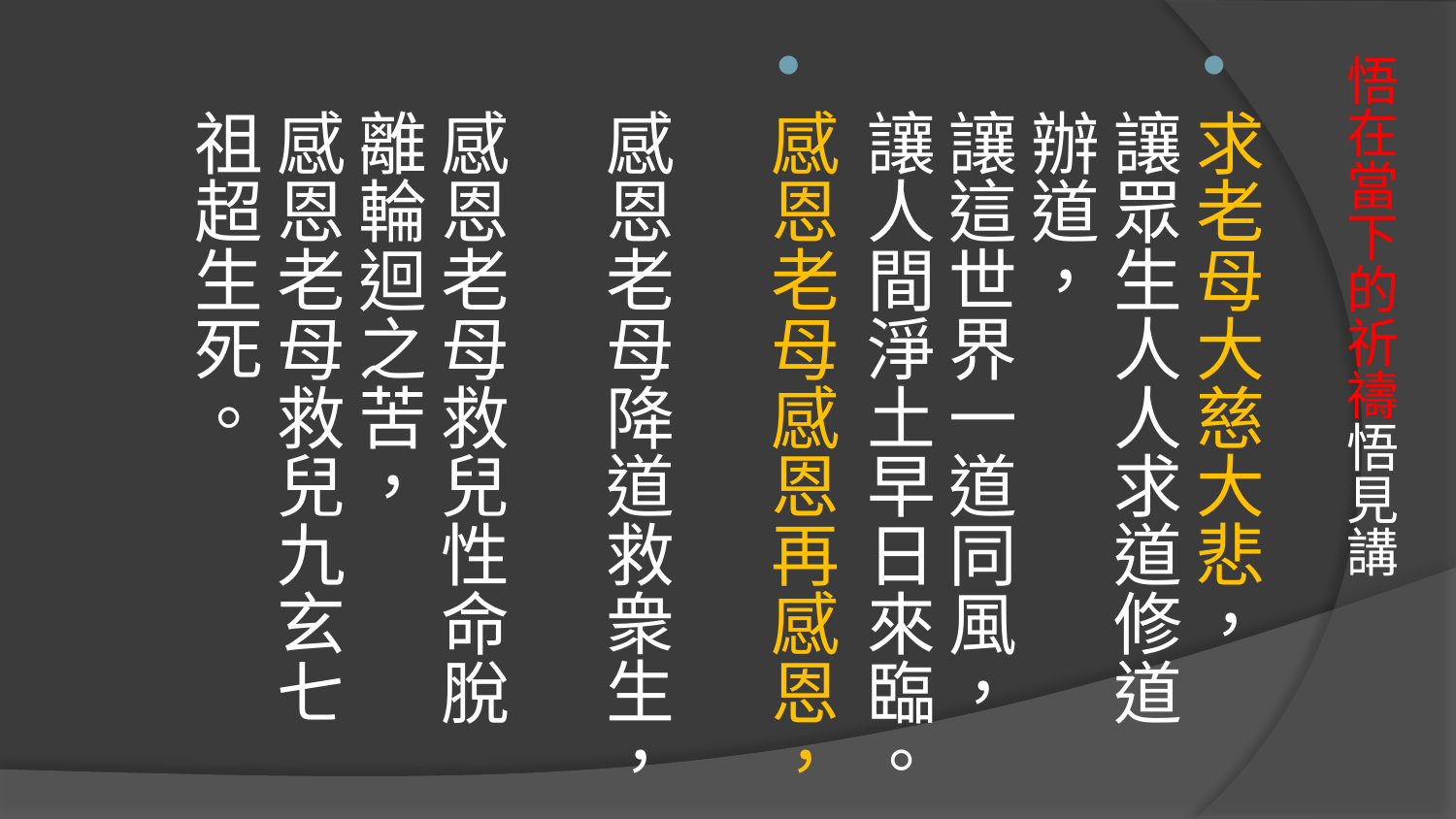

求老母大慈大悲，
讓眾生人人求道修道辦道，
讓這世界一道同風，
讓人間淨土早日來臨。
感恩老母感恩再感恩，
感恩老母降道救衆生，
感恩老母救兒性命脫離輪迴之苦，
感恩老母救兒九玄七祖超生死。

# 悟在當下的祈禱悟見講